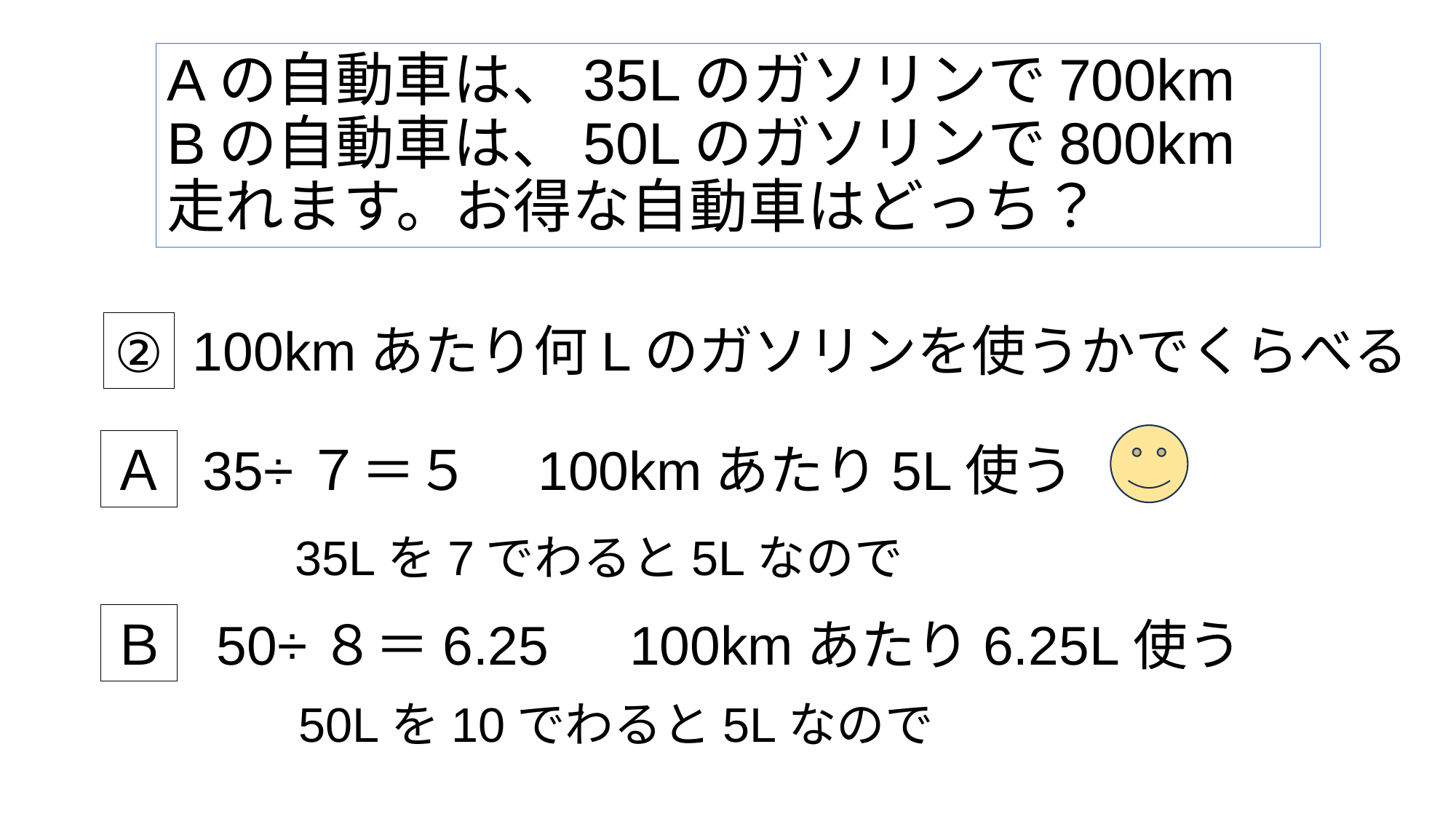

# Aの自動車は、35Lのガソリンで700km Bの自動車は、50Lのガソリンで800km 走れます。お得な自動車はどっち？
100kmあたり何Lのガソリンを使うかでくらべる
②

Ａ
35÷７＝５　100kmあたり5L使う
35Lを7でわると5Lなので
Ｂ
50÷８＝6.25　100kmあたり6.25L使う
50Lを10でわると5Lなので